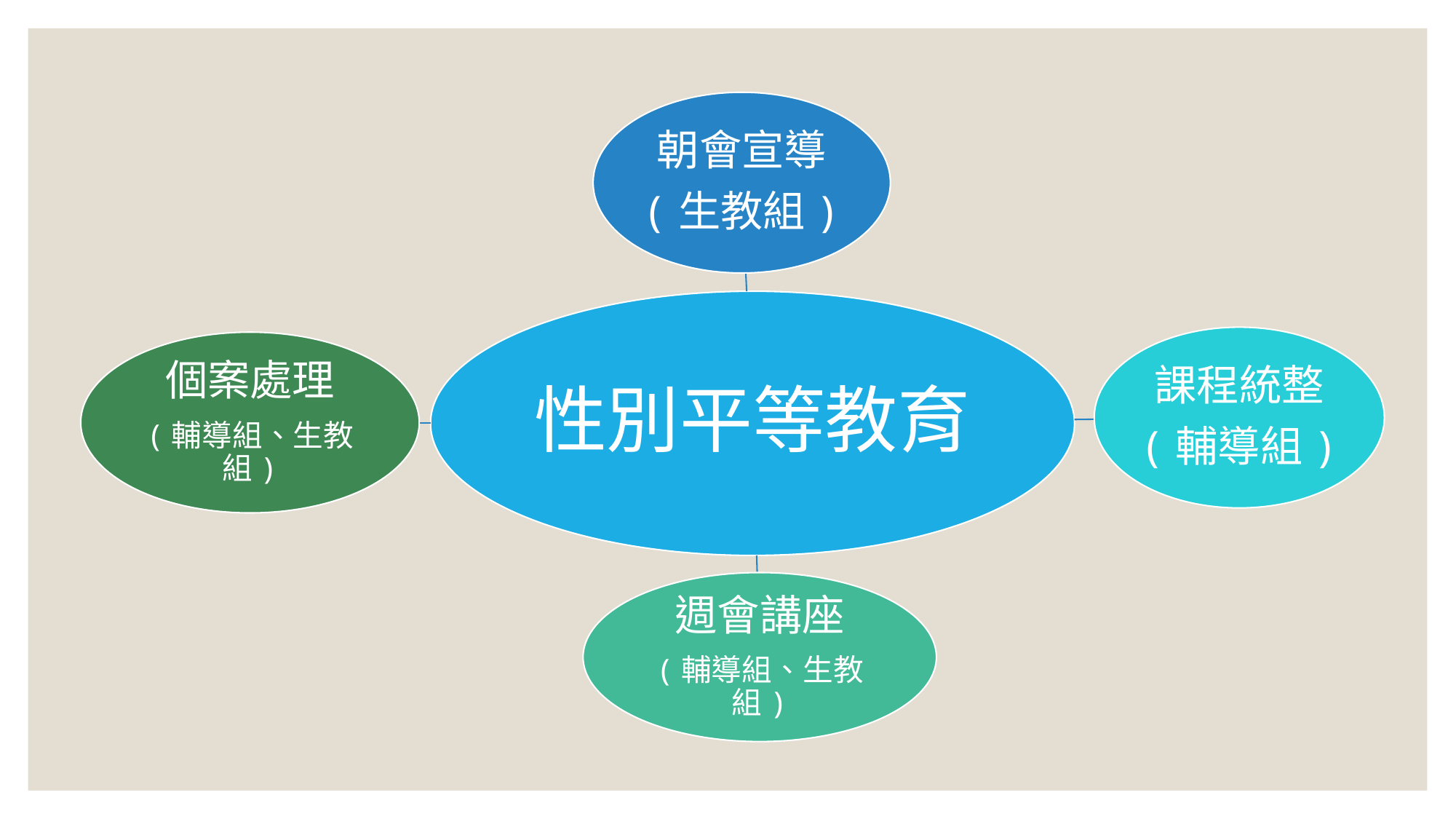

性別平等教育

朝會宣導
(生教組)

課程統整
(輔導組)

週會講座
(輔導組、生教組)

個案處理
(輔導組、生教組)